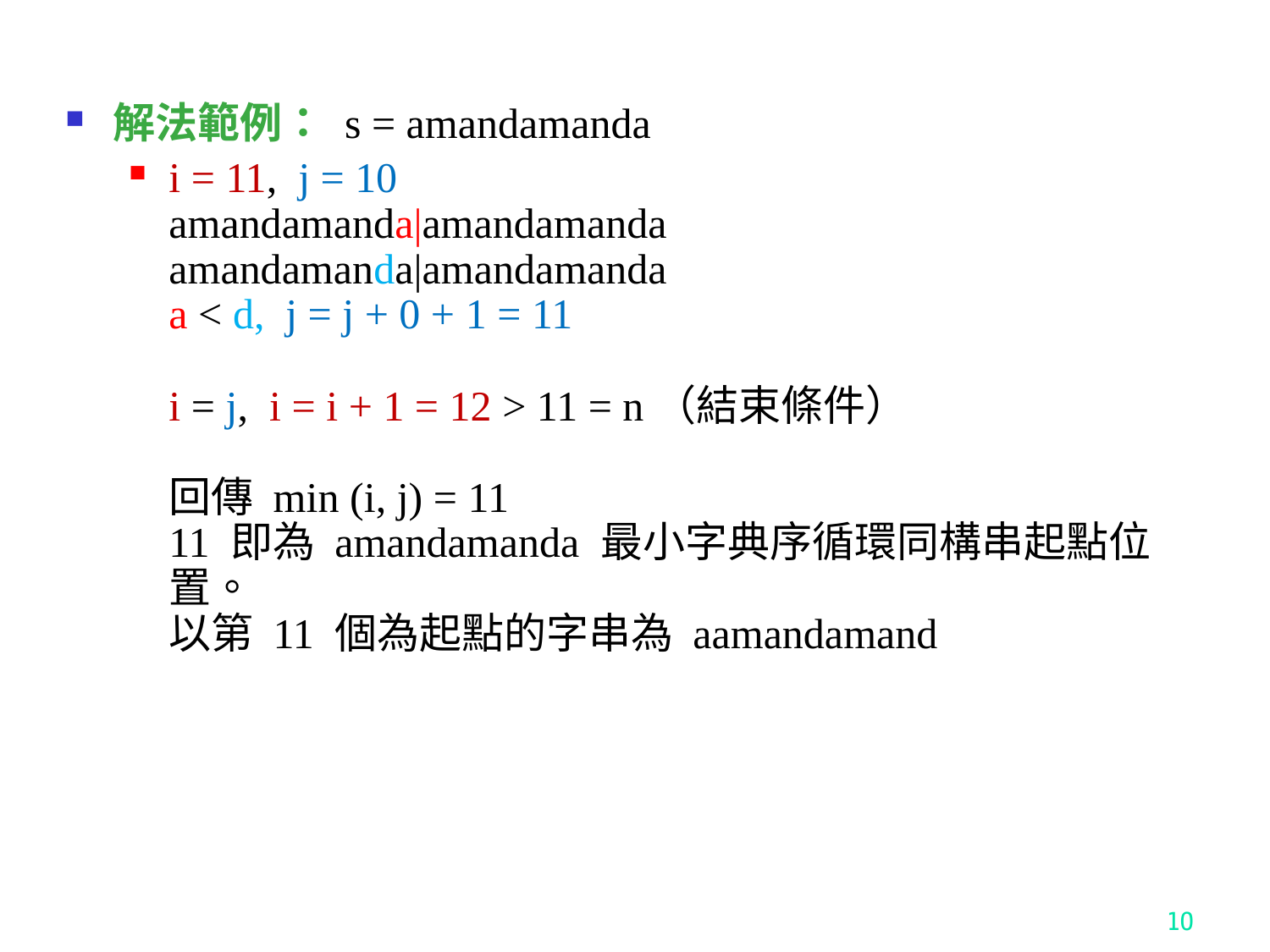

解法範例： s = amandamanda
i = 11,  j = 10
amandamanda|amandamanda
amandamanda|amandamanda
a < d,  j = j + 0 + 1 = 11
i = j,  i = i + 1 = 12 > 11 = n（結束條件）
回傳 min (i, j) = 11
11 即為 amandamanda 最小字典序循環同構串起點位置。
以第 11 個為起點的字串為 aamandamand
10